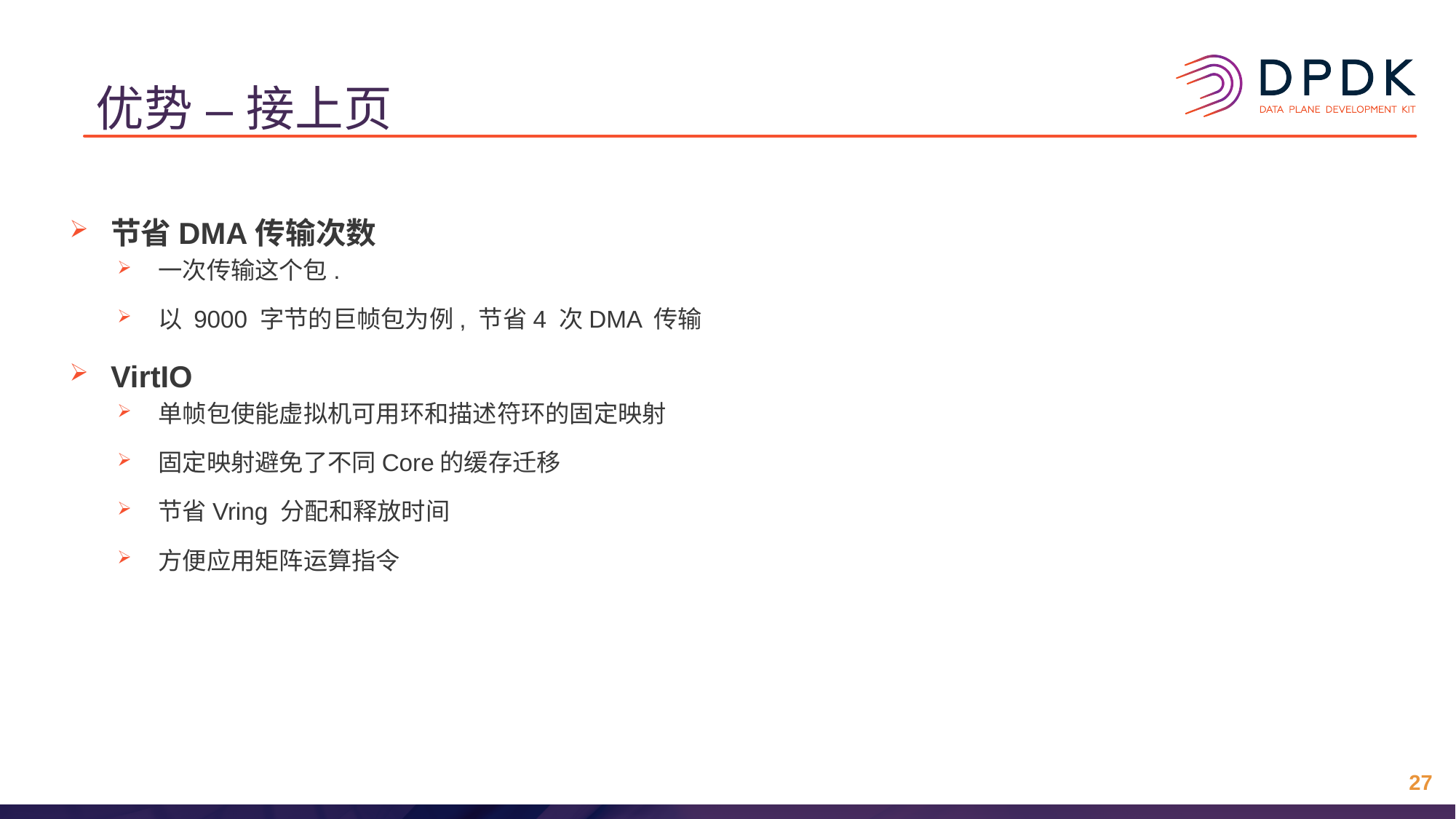

# 优势 – 接上页
节省DMA传输次数
一次传输这个包.
以 9000 字节的巨帧包为例, 节省4 次DMA 传输
VirtIO
单帧包使能虚拟机可用环和描述符环的固定映射
固定映射避免了不同Core的缓存迁移
节省Vring 分配和释放时间
方便应用矩阵运算指令